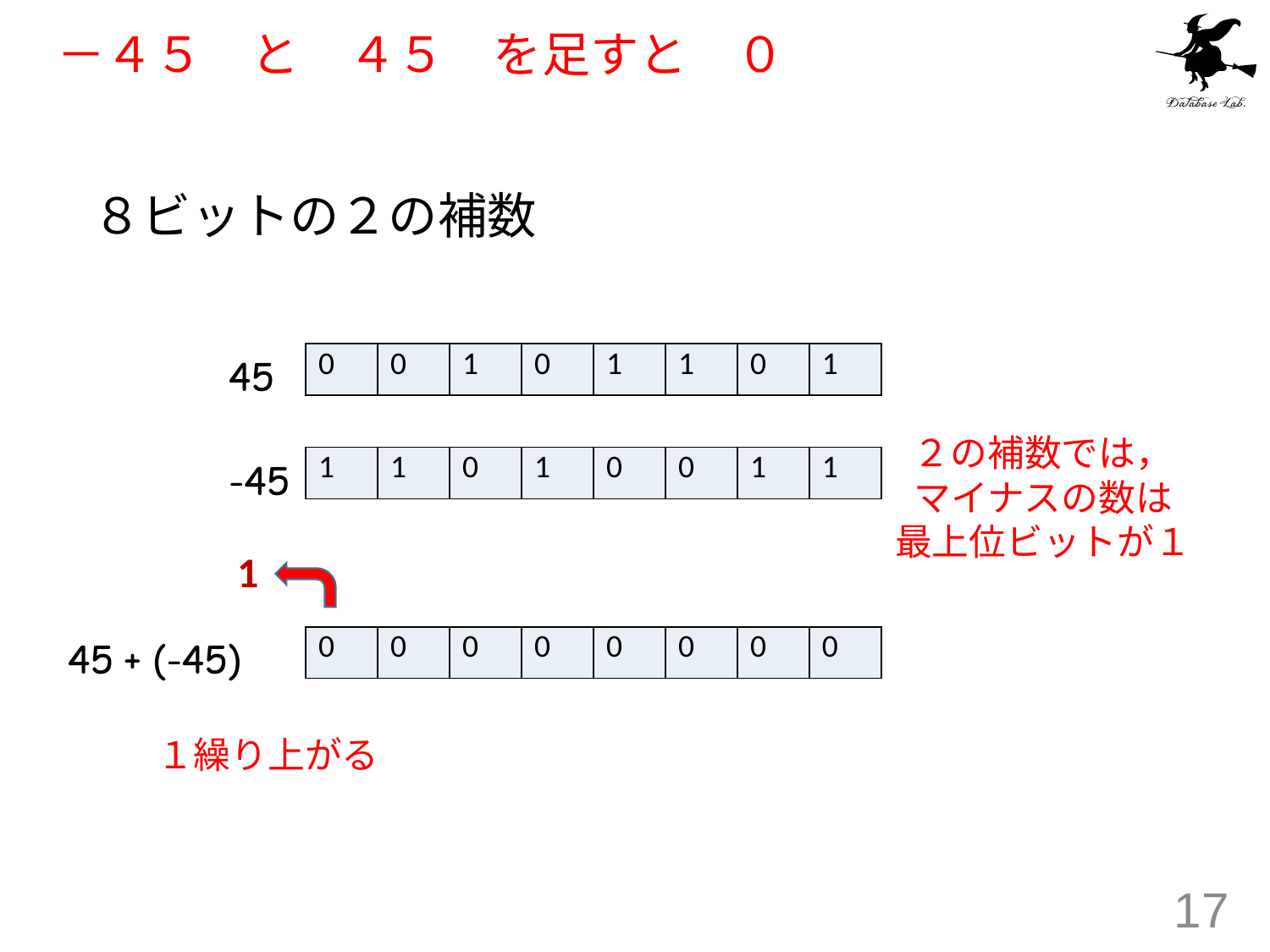

# －４５　と　４５　を足すと　０
８ビットの２の補数

| 0 | 0 | 1 | 0 | 1 | 1 | 0 | 1 |
| --- | --- | --- | --- | --- | --- | --- | --- |
45
２の補数では，
マイナスの数は
最上位ビットが１
| 1 | 1 | 0 | 1 | 0 | 0 | 1 | 1 |
| --- | --- | --- | --- | --- | --- | --- | --- |
-45
1

| 0 | 0 | 0 | 0 | 0 | 0 | 0 | 0 |
| --- | --- | --- | --- | --- | --- | --- | --- |
45 + (-45)
１繰り上がる
17